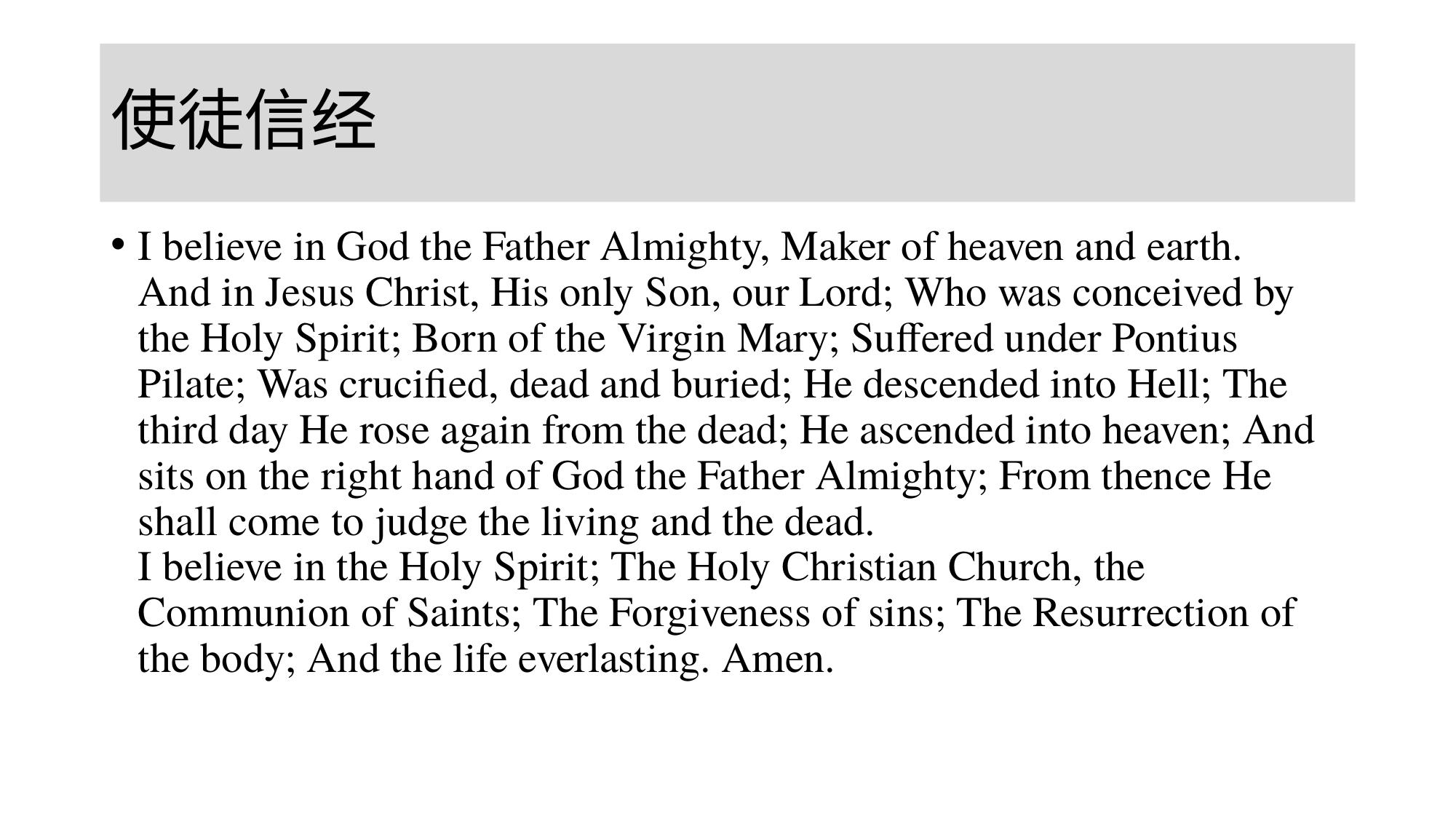

# 使徒信经
I believe in God the Father Almighty, Maker of heaven and earth.
And in Jesus Christ, His only Son, our Lord; Who was conceived by the Holy Spirit; Born of the Virgin Mary; Suffered under Pontius Pilate; Was crucified, dead and buried; He descended into Hell; The third day He rose again from the dead; He ascended into heaven; And sits on the right hand of God the Father Almighty; From thence He shall come to judge the living and the dead.
I believe in the Holy Spirit; The Holy Christian Church, the Communion of Saints; The Forgiveness of sins; The Resurrection of the body; And the life everlasting. Amen.